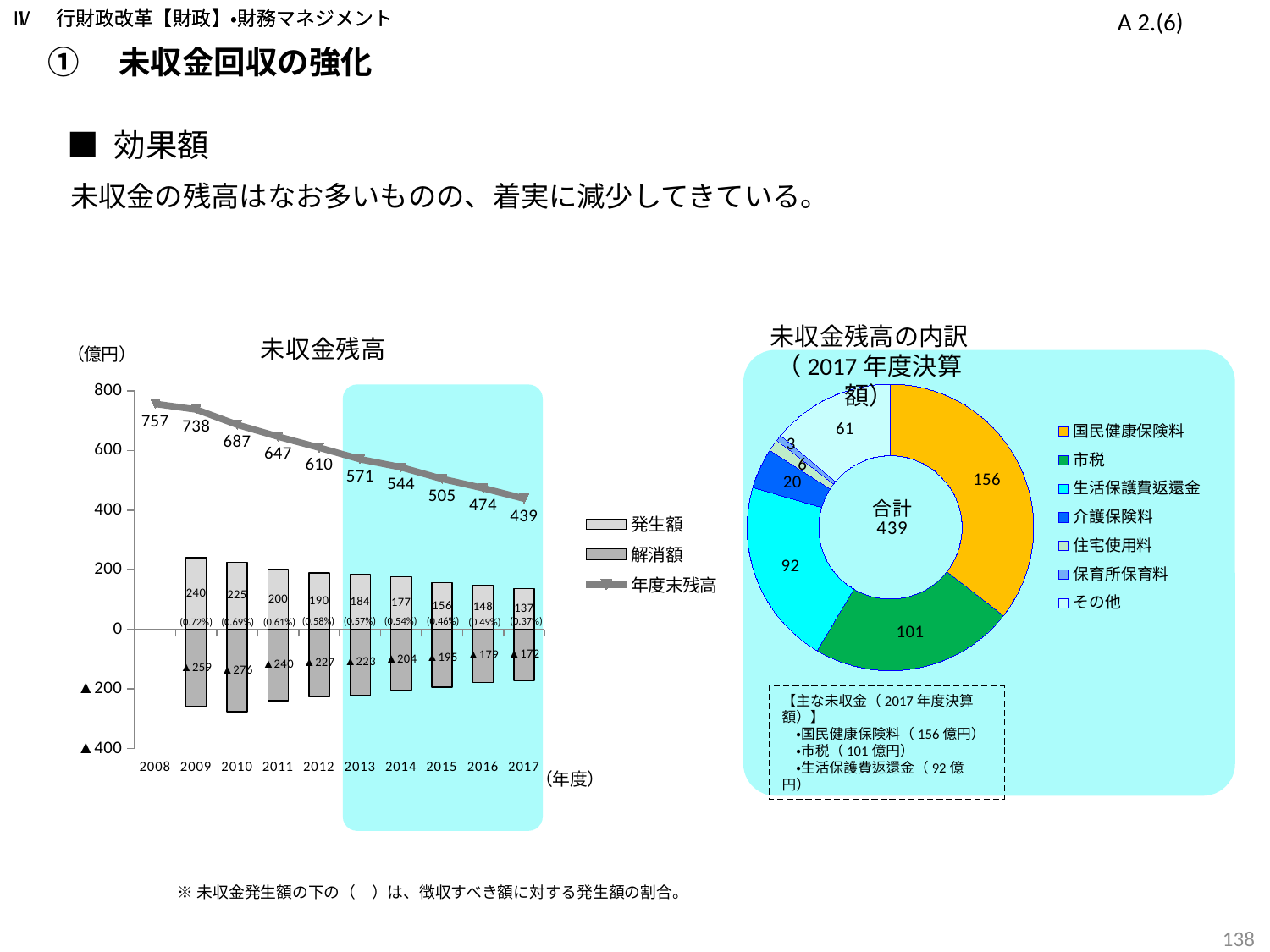

A 2.(6)
Ⅰ　行財政改革【財政】・財務マネジメント
Ⅳ　行財政改革【財政】・財務マネジメント
①　未収金回収の強化
■ 効果額

未収金の残高はなお多いものの、着実に減少してきている。

### Chart: 未収金残高

| Category | 解消額 | 発生額 | 年度末残高 |
|---|---|---|---|
| 2008 | None | None | 757.0 |
| 2009 | -259.0 | 240.0 | 738.0 |
| 2010 | -276.0 | 225.0 | 687.0 |
| 2011 | -240.0 | 200.0 | 647.0 |
| 2012 | -227.0 | 190.0 | 610.0 |
| 2013 | -223.0 | 184.0 | 571.0 |
| 2014 | -204.0 | 177.0 | 544.0 |
| 2015 | -195.0 | 156.0 | 505.0 |
| 2016 | -179.0 | 148.0 | 474.0 |
| 2017 | -172.0 | 137.0 | 439.0 |

### Chart

| Category | 国民健康保険料 |
|---|---|
| 国民健康保険料 | 156.0 |
| 市税 | 101.0 |
| 生活保護費返還金 | 92.0 |
| 介護保険料 | 20.0 |
| 住宅使用料 | 6.0 |
| 保育所保育料 | 3.0 |
| その他 | 61.0 |
未収金残高の内訳
（2017年度決算額）
【主な未収金（2017年度決算額）】
　・国民健康保険料（156億円）
　・市税（101億円）
　・生活保護費返還金（92億円）

(0.54%)
(0.37%)
(0.46%)
(0.58%)
(0.57%)
(0.69%)
(0.61%)
(0.72%)
(0.49%)
※未収金発生額の下の（　）は、徴収すべき額に対する発生額の割合。
138